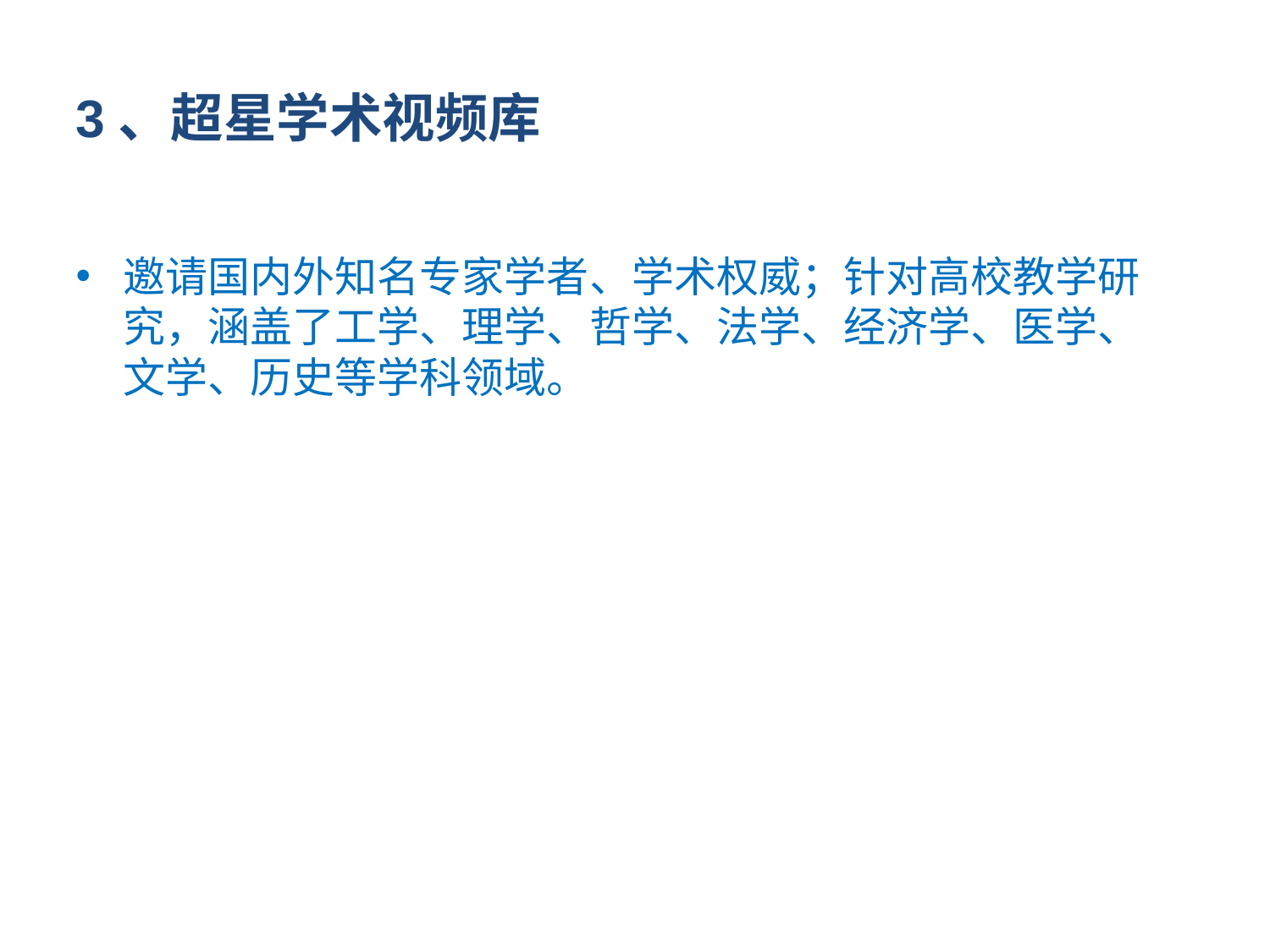

3、超星学术视频库

邀请国内外知名专家学者、学术权威；针对高校教学研究，涵盖了工学、理学、哲学、法学、经济学、医学、文学、历史等学科领域。

22